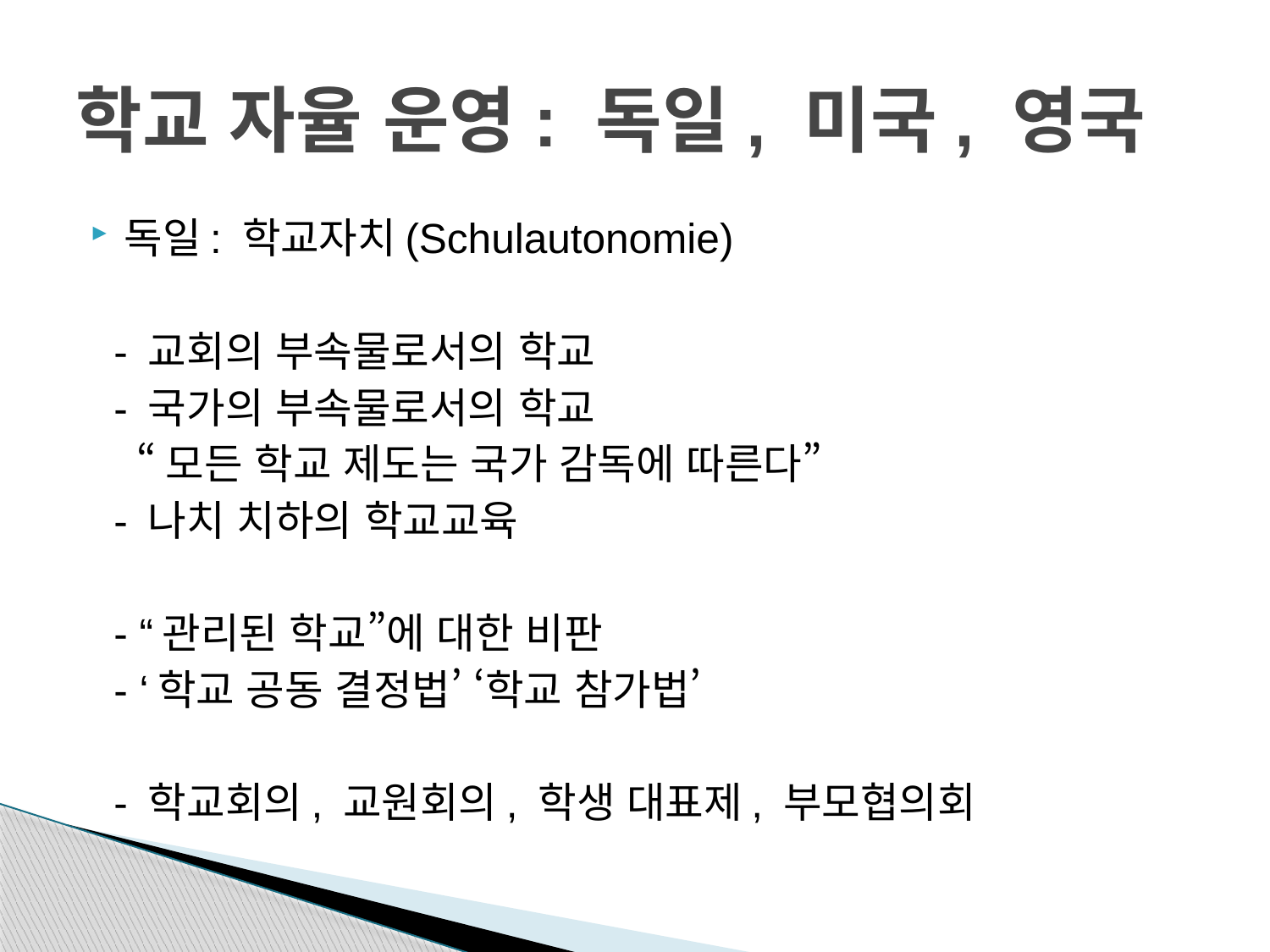

# 학교 자율 운영: 독일, 미국, 영국
독일: 학교자치(Schulautonomie)

  - 교회의 부속물로서의 학교
  - 국가의 부속물로서의 학교
    “모든 학교 제도는 국가 감독에 따른다”
  - 나치 치하의 학교교육

  - “관리된 학교”에 대한 비판
  - ‘학교 공동 결정법’ ‘학교 참가법’

  - 학교회의, 교원회의, 학생 대표제, 부모협의회